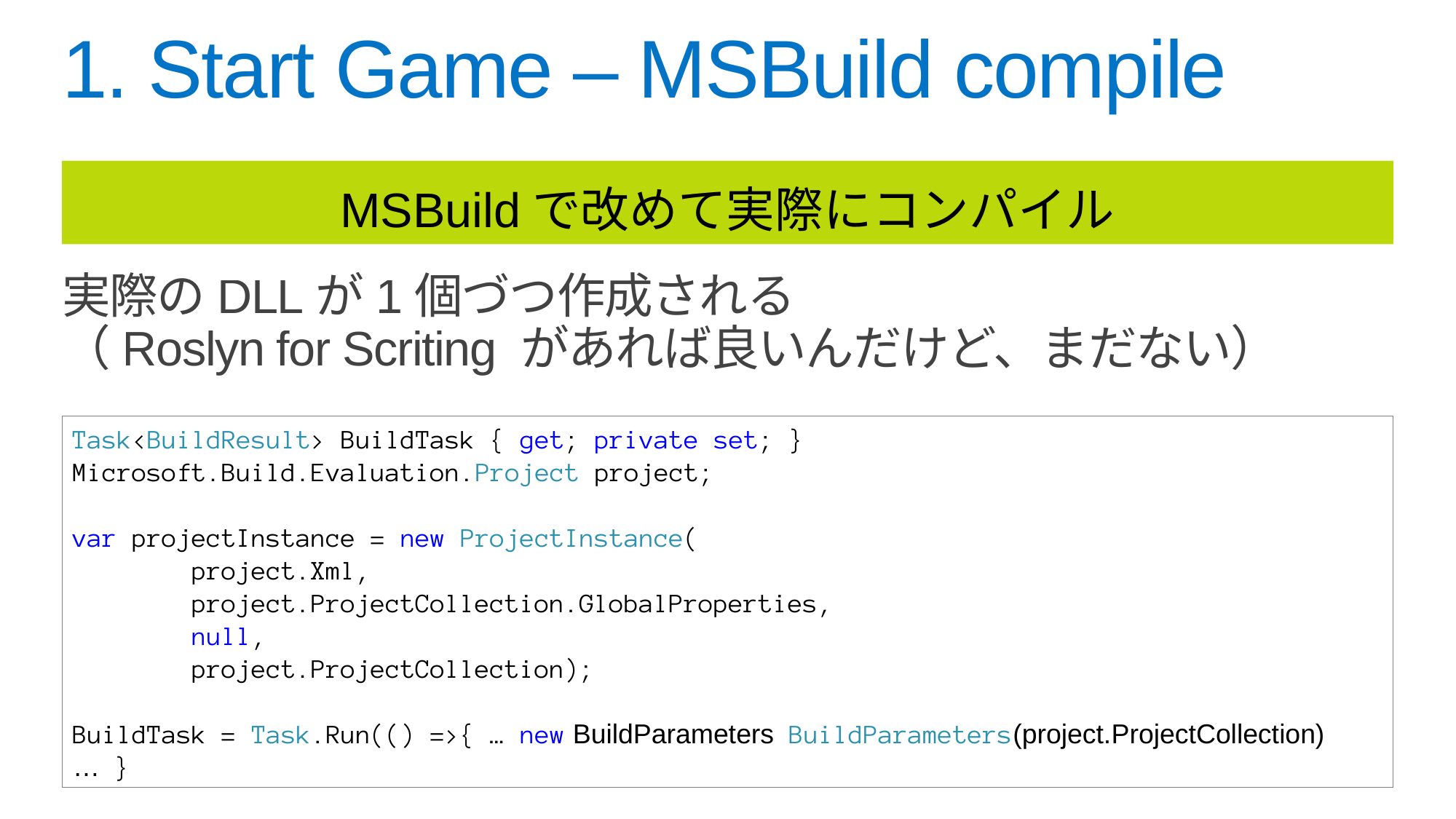

# 1. Start Game – MSBuild compile
MSBuildで改めて実際にコンパイル
実際のDLLが1個づつ作成される
（Roslyn for Scriting があれば良いんだけど、まだない）
Task<BuildResult> BuildTask { get; private set; }
Microsoft.Build.Evaluation.Project project;

var projectInstance = new ProjectInstance(
        project.Xml,
        project.ProjectCollection.GlobalProperties,
        null,
        project.ProjectCollection);

BuildTask = Task.Run(() =>{ … new BuildParameters BuildParameters(project.ProjectCollection) … }